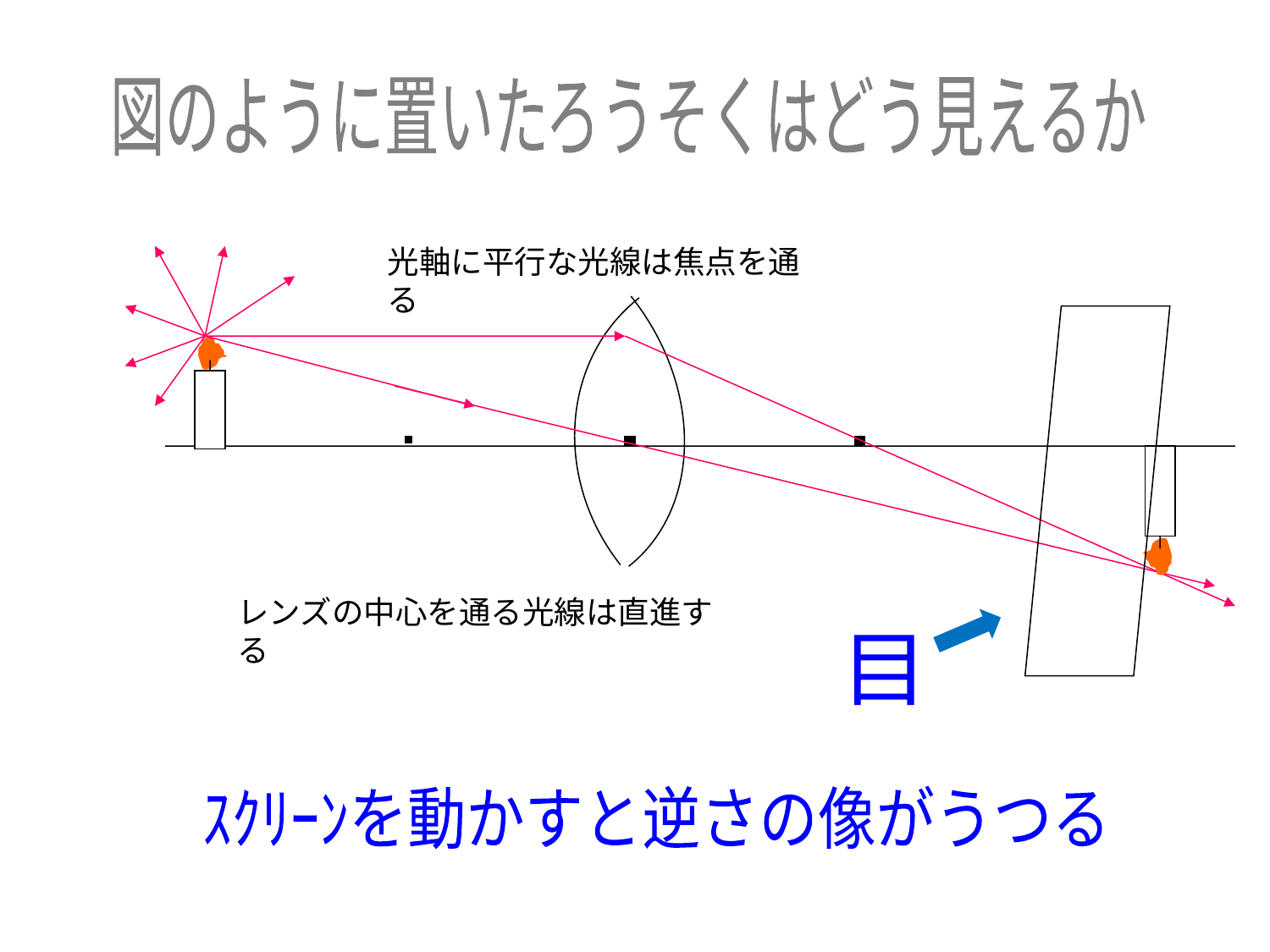

図のように置いたろうそくはどう見えるか
光軸に平行な光線は焦点を通る

レンズの中心を通る光線は直進する

目
ｽｸﾘｰﾝを動かすと逆さの像がうつる